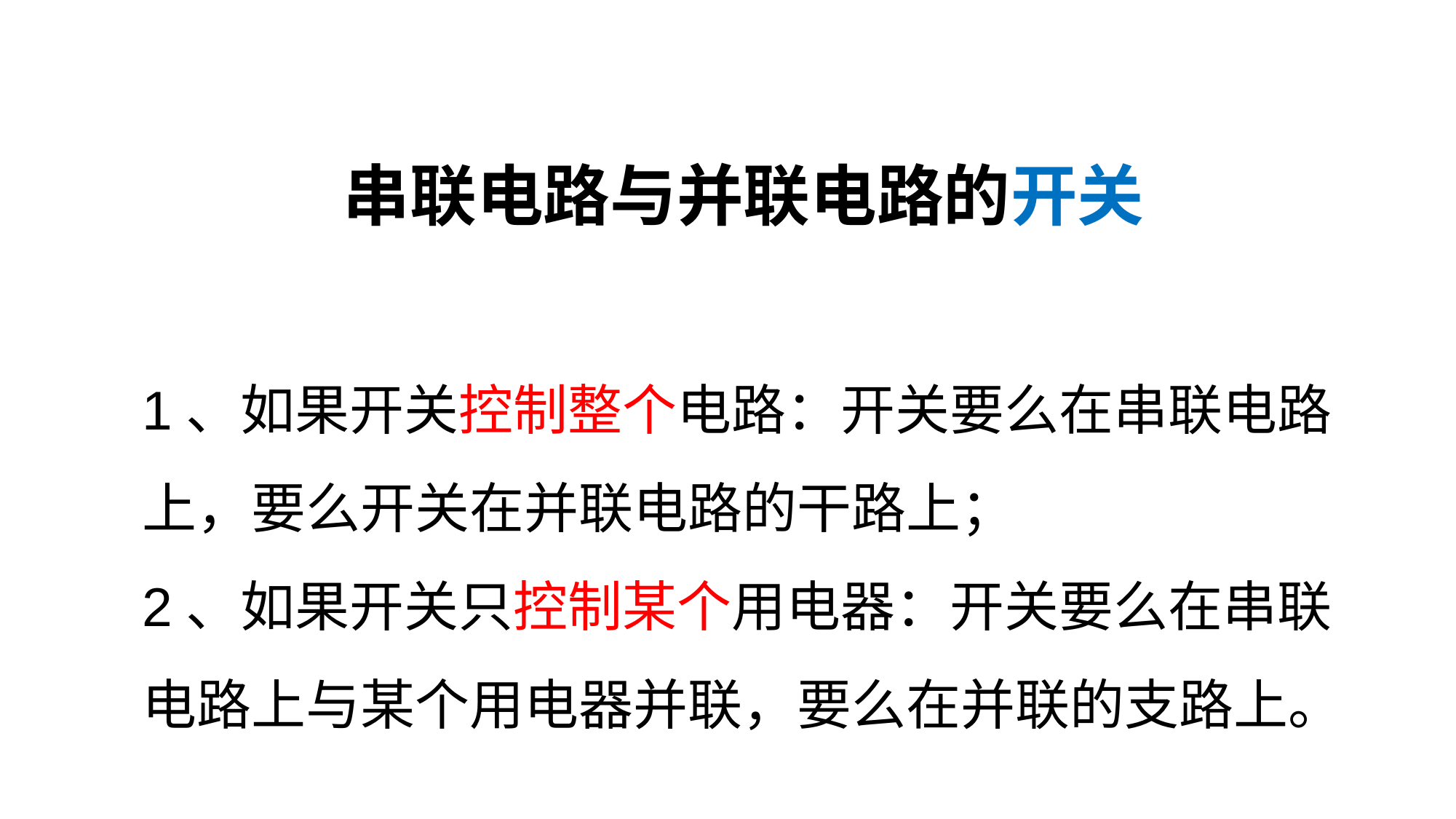

串联电路与并联电路的开关

1、如果开关控制整个电路：开关要么在串联电路上，要么开关在并联电路的干路上；
2、如果开关只控制某个用电器：开关要么在串联电路上与某个用电器并联，要么在并联的支路上。